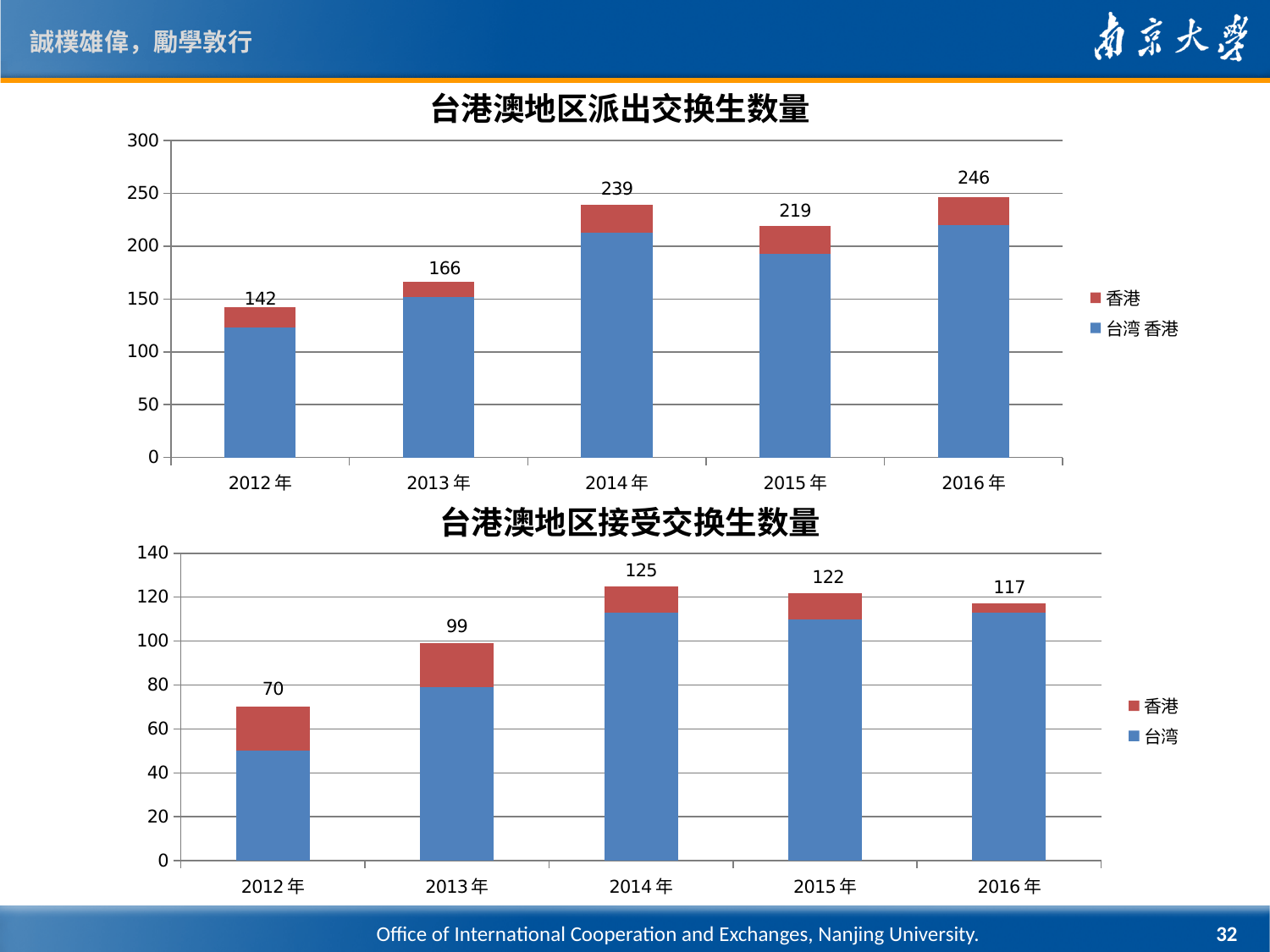

台港澳地区派出交换生数量

### Chart

| Category | 台湾 香港 | 香港 |
|---|---|---|
| 2012年 | 123.0 | 19.0 |
| 2013年 | 152.0 | 14.0 |
| 2014年 | 213.0 | 26.0 |
| 2015年 | 193.0 | 26.0 |
| 2016年 | 220.0 | 26.0 |
台港澳地区接受交换生数量

### Chart

| Category | 台湾 | 香港 |
|---|---|---|
| 2012年 | 50.0 | 20.0 |
| 2013年 | 79.0 | 20.0 |
| 2014年 | 113.0 | 12.0 |
| 2015年 | 110.0 | 12.0 |
| 2016年 | 113.0 | 4.0 |